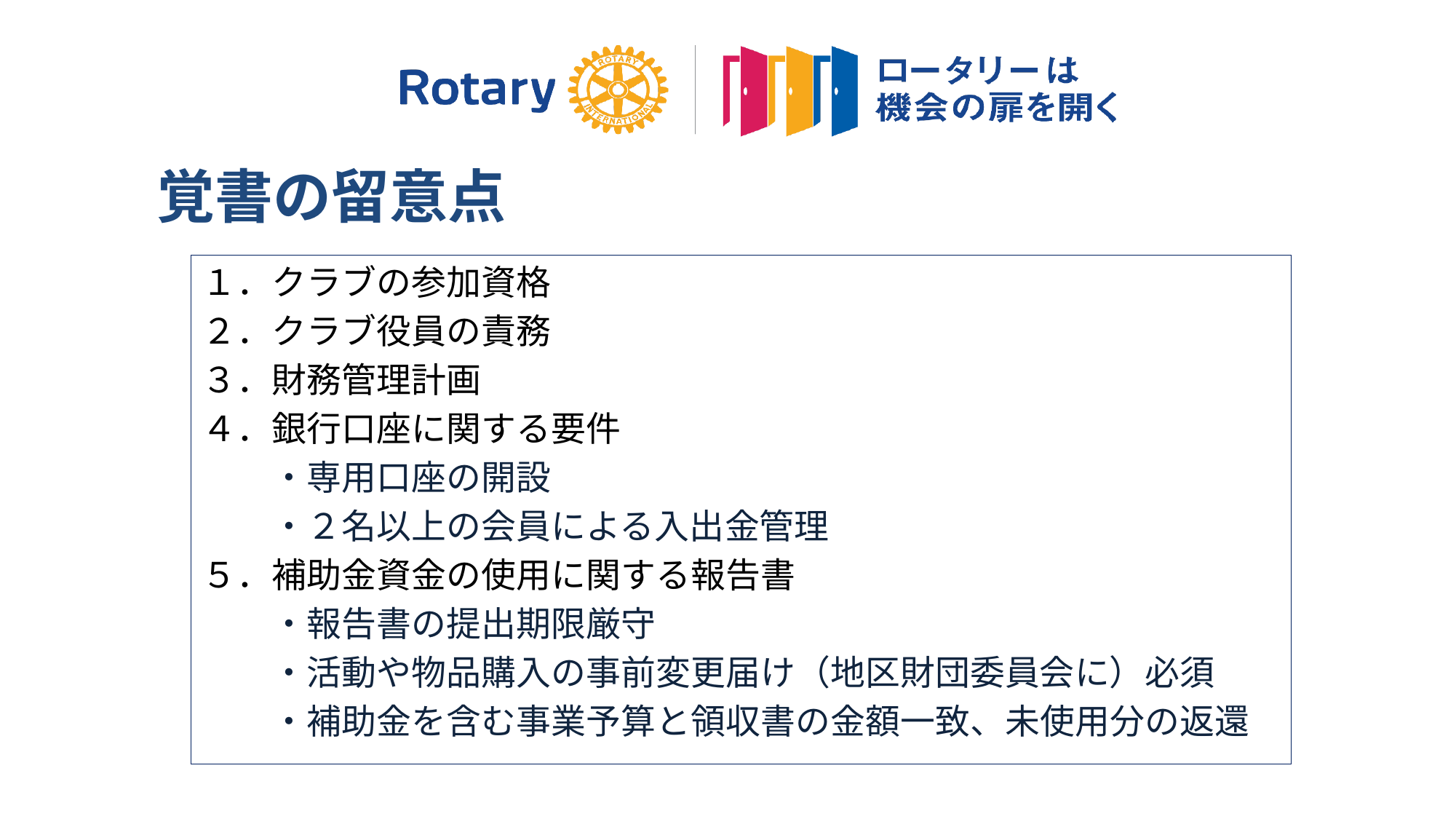

覚書の留意点
１．クラブの参加資格
２．クラブ役員の責務
３．財務管理計画
４．銀行口座に関する要件
　　・専用口座の開設
　　・２名以上の会員による入出金管理
５．補助金資金の使用に関する報告書
　　・報告書の提出期限厳守
　　・活動や物品購入の事前変更届け（地区財団委員会に）必須
　　・補助金を含む事業予算と領収書の金額一致、未使用分の返還